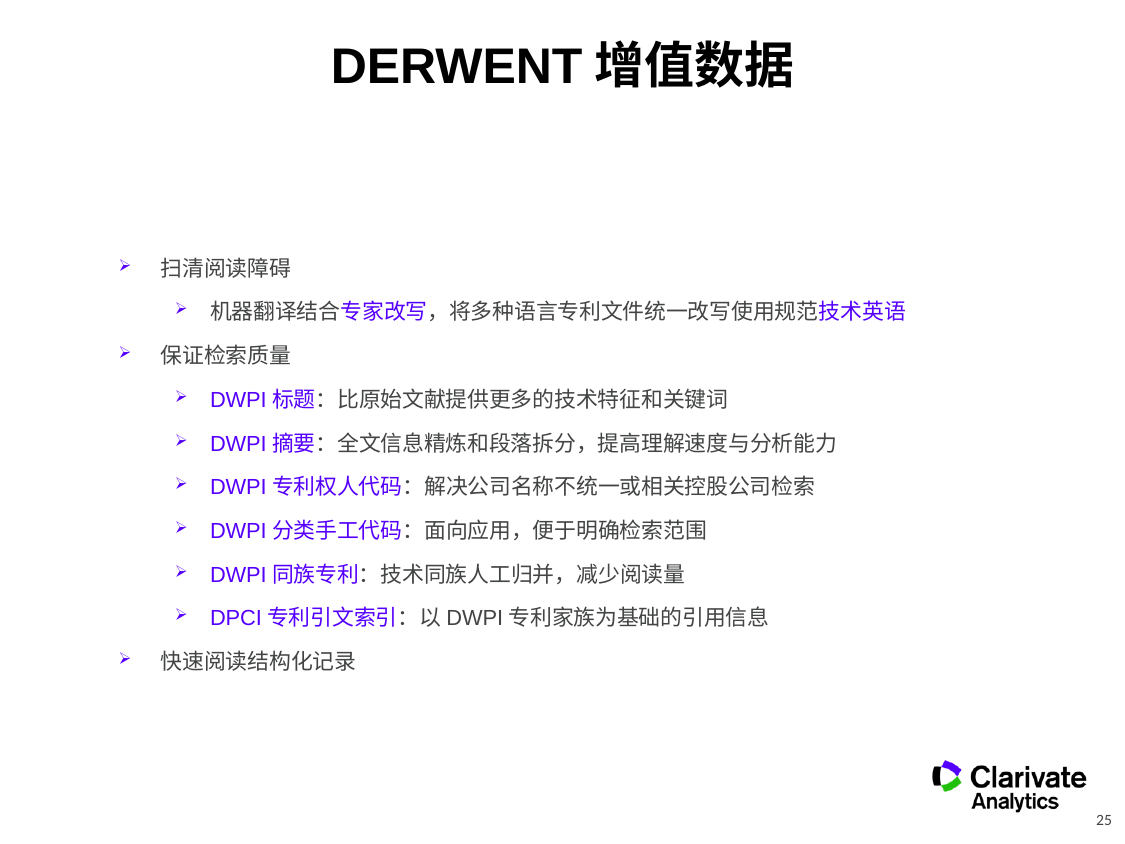

# Derwent增值数据
扫清阅读障碍
机器翻译结合专家改写，将多种语言专利文件统一改写使用规范技术英语
保证检索质量
DWPI标题：比原始文献提供更多的技术特征和关键词
DWPI摘要：全文信息精炼和段落拆分，提高理解速度与分析能力
DWPI专利权人代码：解决公司名称不统一或相关控股公司检索
DWPI分类手工代码：面向应用，便于明确检索范围
DWPI同族专利：技术同族人工归并，减少阅读量
DPCI专利引文索引：以DWPI专利家族为基础的引用信息
快速阅读结构化记录